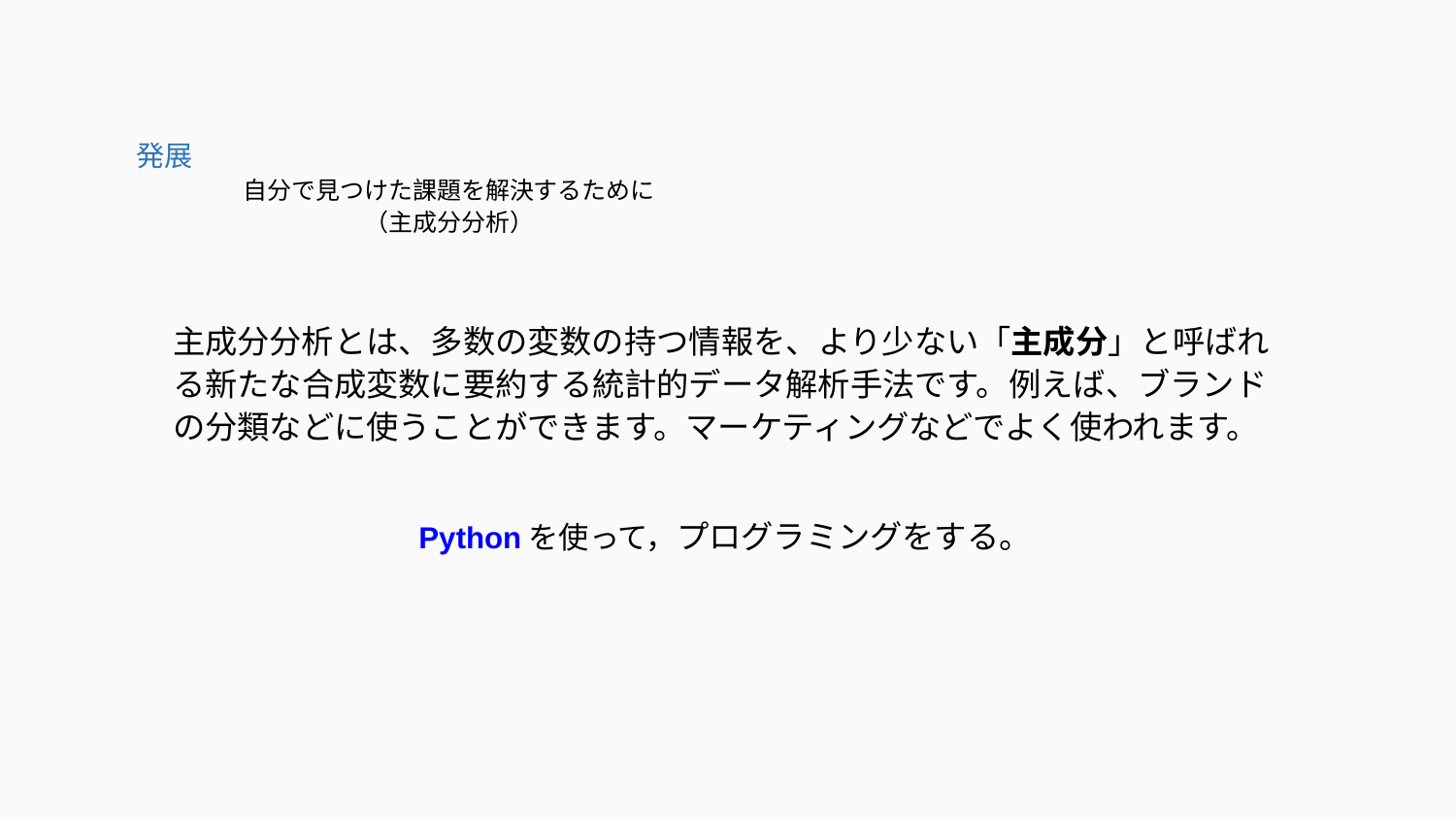

発展
自分で見つけた課題を解決するために
（主成分分析）
主成分分析とは、多数の変数の持つ情報を、より少ない「主成分」と呼ばれる新たな合成変数に要約する統計的データ解析手法です。例えば、ブランドの分類などに使うことができます。マーケティングなどでよく使われます。

Pythonを使って，プログラミングをする。